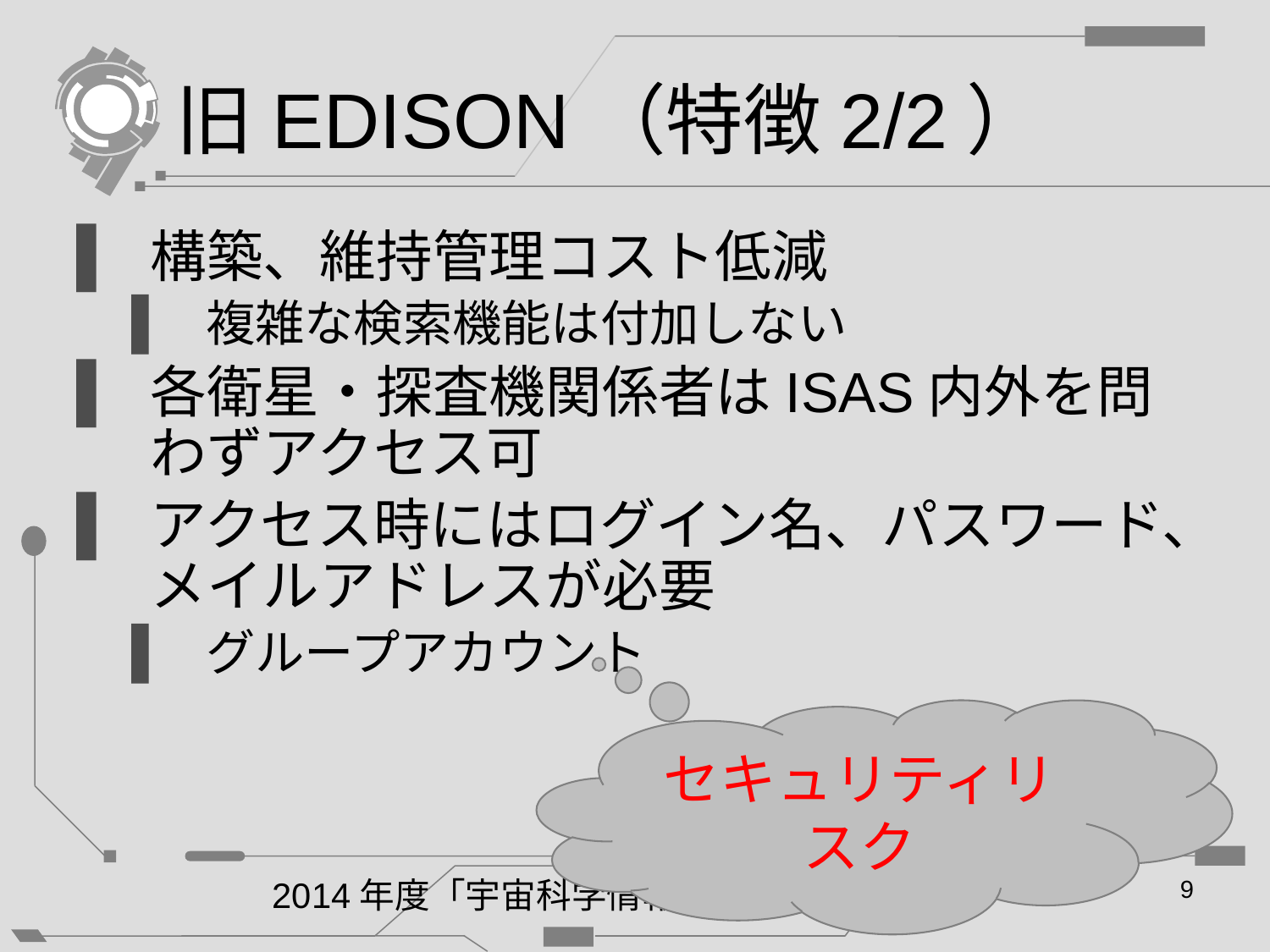

# 旧EDISON（特徴2/2）
構築、維持管理コスト低減
複雑な検索機能は付加しない
各衛星・探査機関係者はISAS内外を問わずアクセス可
アクセス時にはログイン名、パスワード、メイルアドレスが必要
グループアカウント
セキュリティリスク
2014年度「宇宙科学情報解析シンポジウム」
9